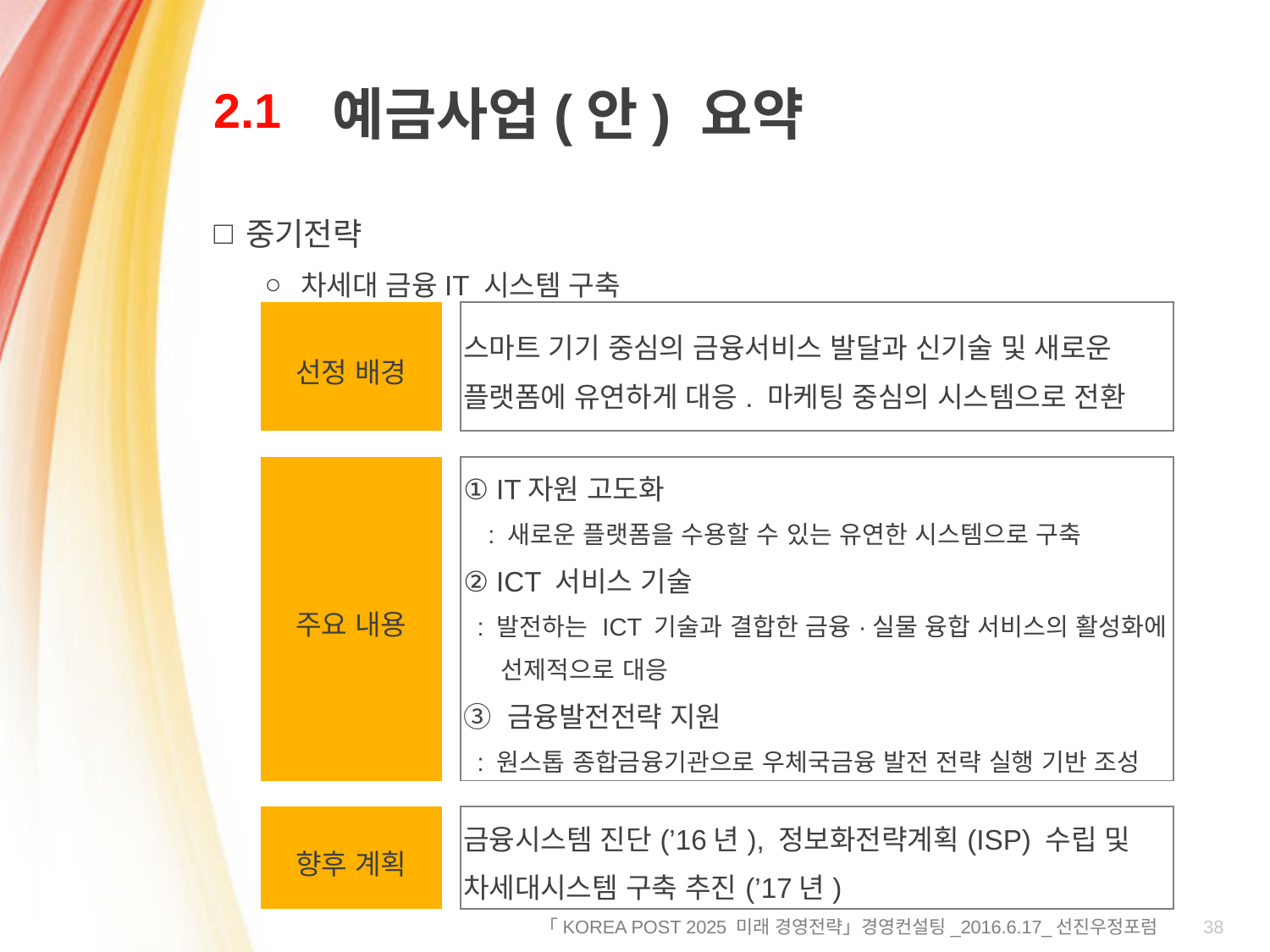

# 2.1
예금사업(안) 요약
중기전략
차세대 금융IT 시스템 구축
| 선정 배경 |  | 스마트 기기 중심의 금융서비스 발달과 신기술 및 새로운 플랫폼에 유연하게 대응. 마케팅 중심의 시스템으로 전환 |
| --- | --- | --- |
|  |  |  |
| 주요 내용 |  | ① IT자원 고도화 : 새로운 플랫폼을 수용할 수 있는 유연한 시스템으로 구축 ② ICT 서비스 기술 : 발전하는 ICT 기술과 결합한 금융·실물 융합 서비스의 활성화에 선제적으로 대응 ③ 금융발전전략 지원 : 원스톱 종합금융기관으로 우체국금융 발전 전략 실행 기반 조성 |
|  |  |  |
| 향후 계획 |  | 금융시스템 진단(’16년), 정보화전략계획(ISP) 수립 및 차세대시스템 구축 추진(’17년) |
38